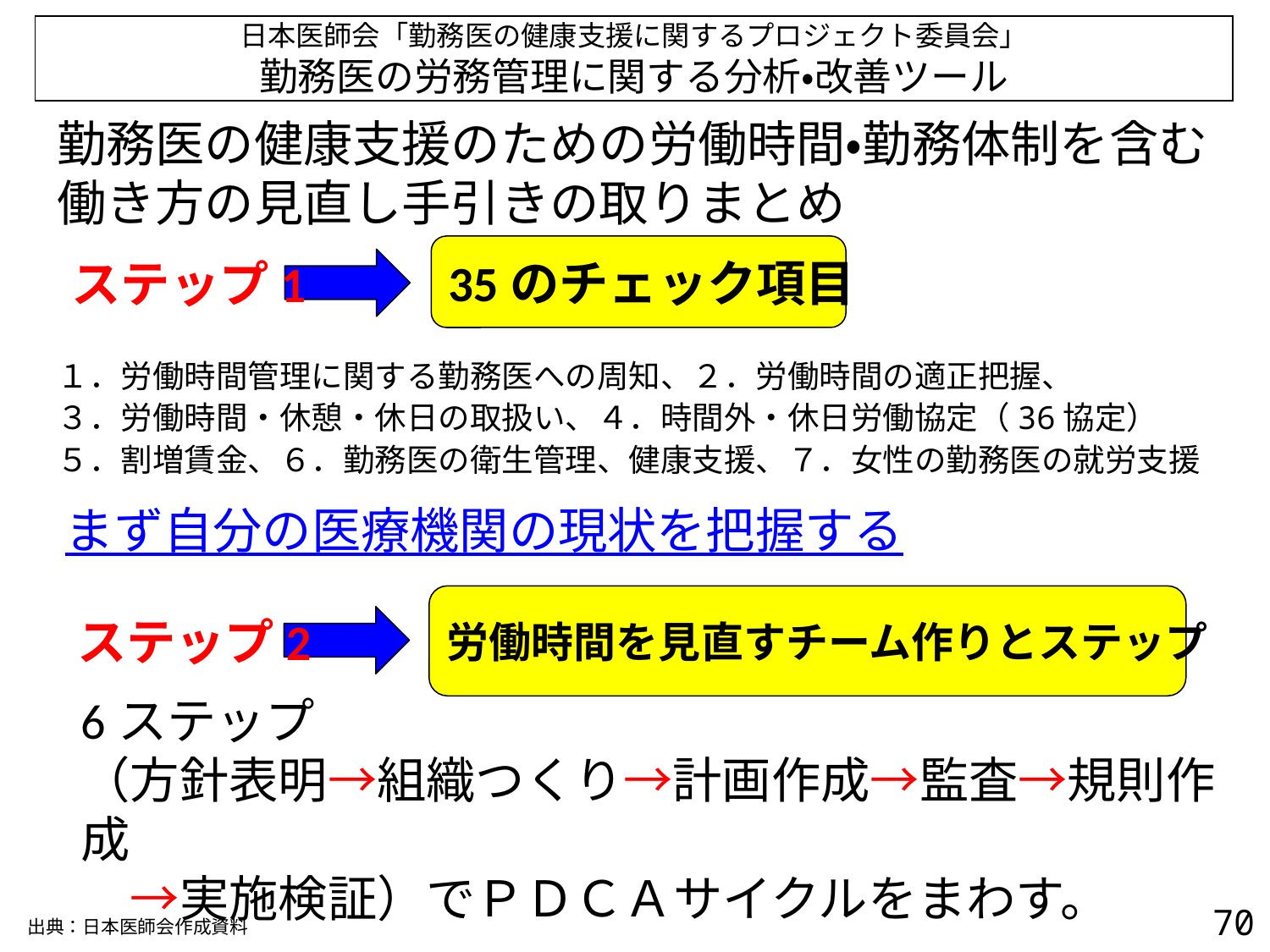

日本医師会「勤務医の健康支援に関するプロジェクト委員会」
勤務医の労務管理に関する分析・改善ツール
勤務医の健康支援のための労働時間・勤務体制を含む働き方の見直し手引きの取りまとめ
35のチェック項目
ステップ1

１．労働時間管理に関する勤務医への周知、２．労働時間の適正把握、
３．労働時間・休憩・休日の取扱い、４．時間外・休日労働協定（36協定）
５．割増賃金、６．勤務医の衛生管理、健康支援、７．女性の勤務医の就労支援
まず自分の医療機関の現状を把握する
労働時間を見直すチーム作りとステップ
ステップ2

6ステップ
（方針表明→組織つくり→計画作成→監査→規則作成
　→実施検証）でＰＤＣＡサイクルをまわす。
70
出典：日本医師会作成資料